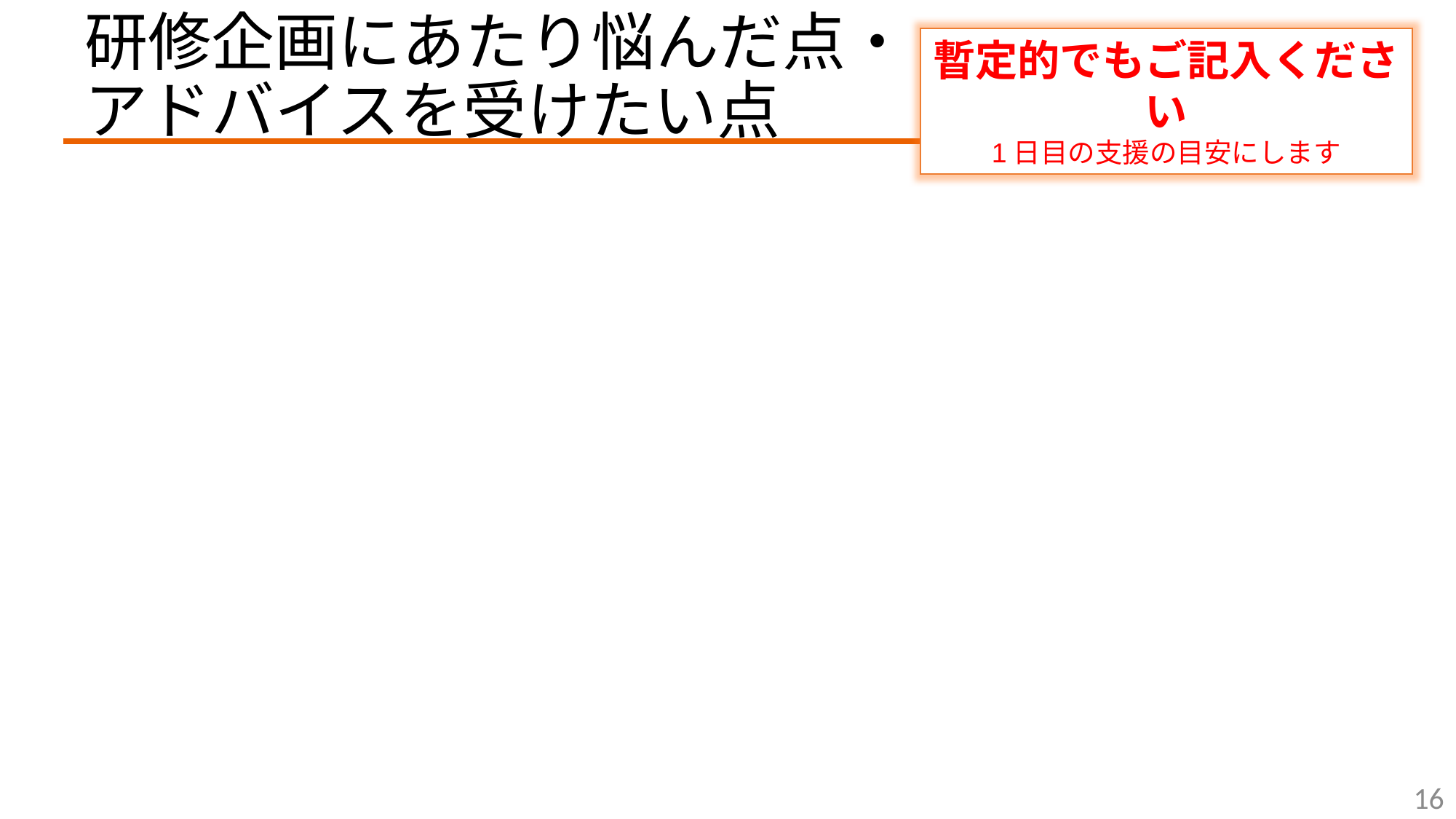

# 研修企画にあたり悩んだ点・ アドバイスを受けたい点
暫定的でもご記入ください
1日目の支援の目安にします

16